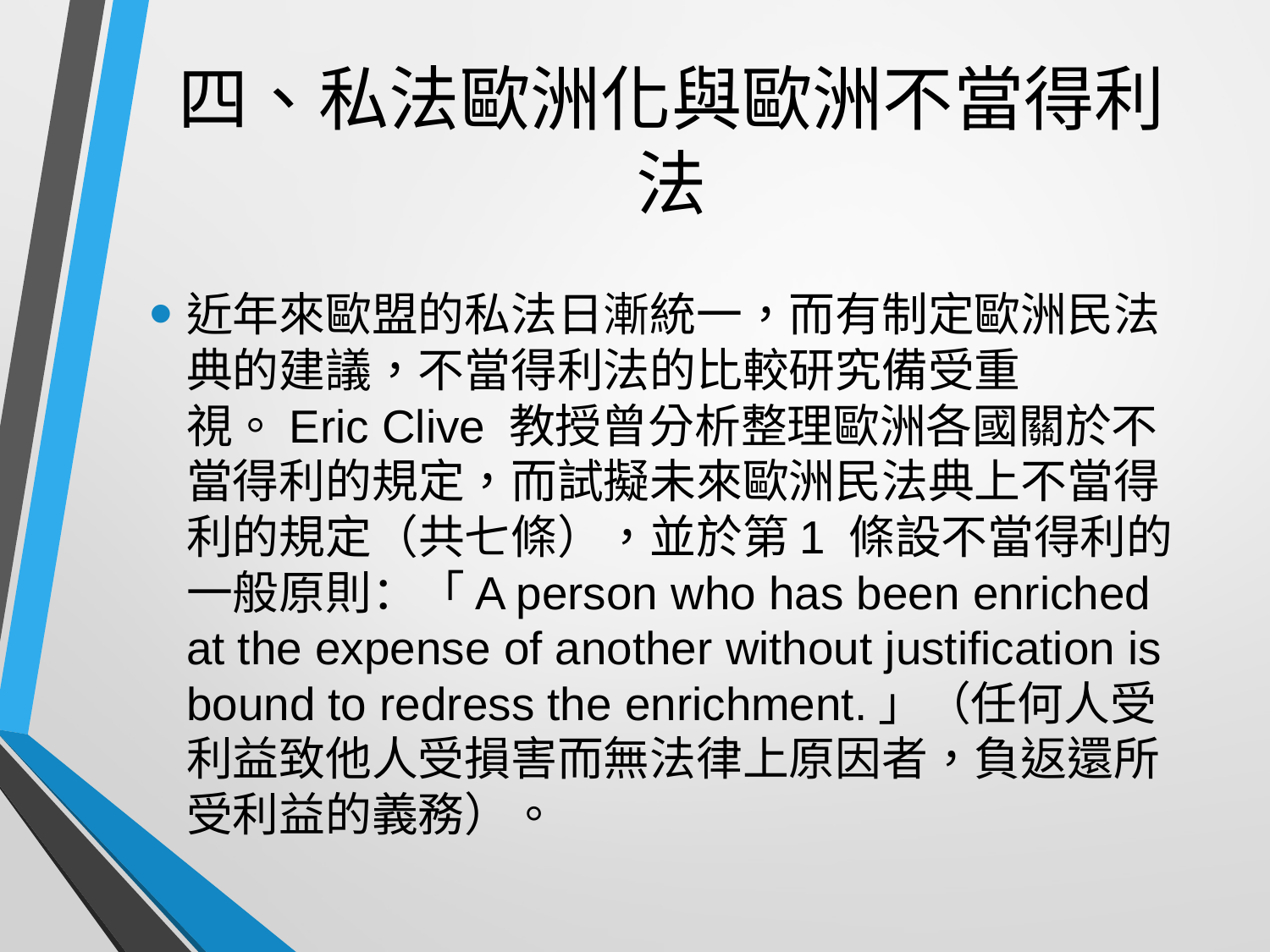

# 四、私法歐洲化與歐洲不當得利法
近年來歐盟的私法日漸統一，而有制定歐洲民法典的建議，不當得利法的比較研究備受重視。Eric Clive 教授曾分析整理歐洲各國關於不當得利的規定，而試擬未來歐洲民法典上不當得利的規定（共七條），並於第1 條設不當得利的一般原則：「A person who has been enriched at the expense of another without justification is bound to redress the enrichment.」（任何人受利益致他人受損害而無法律上原因者，負返還所受利益的義務）。